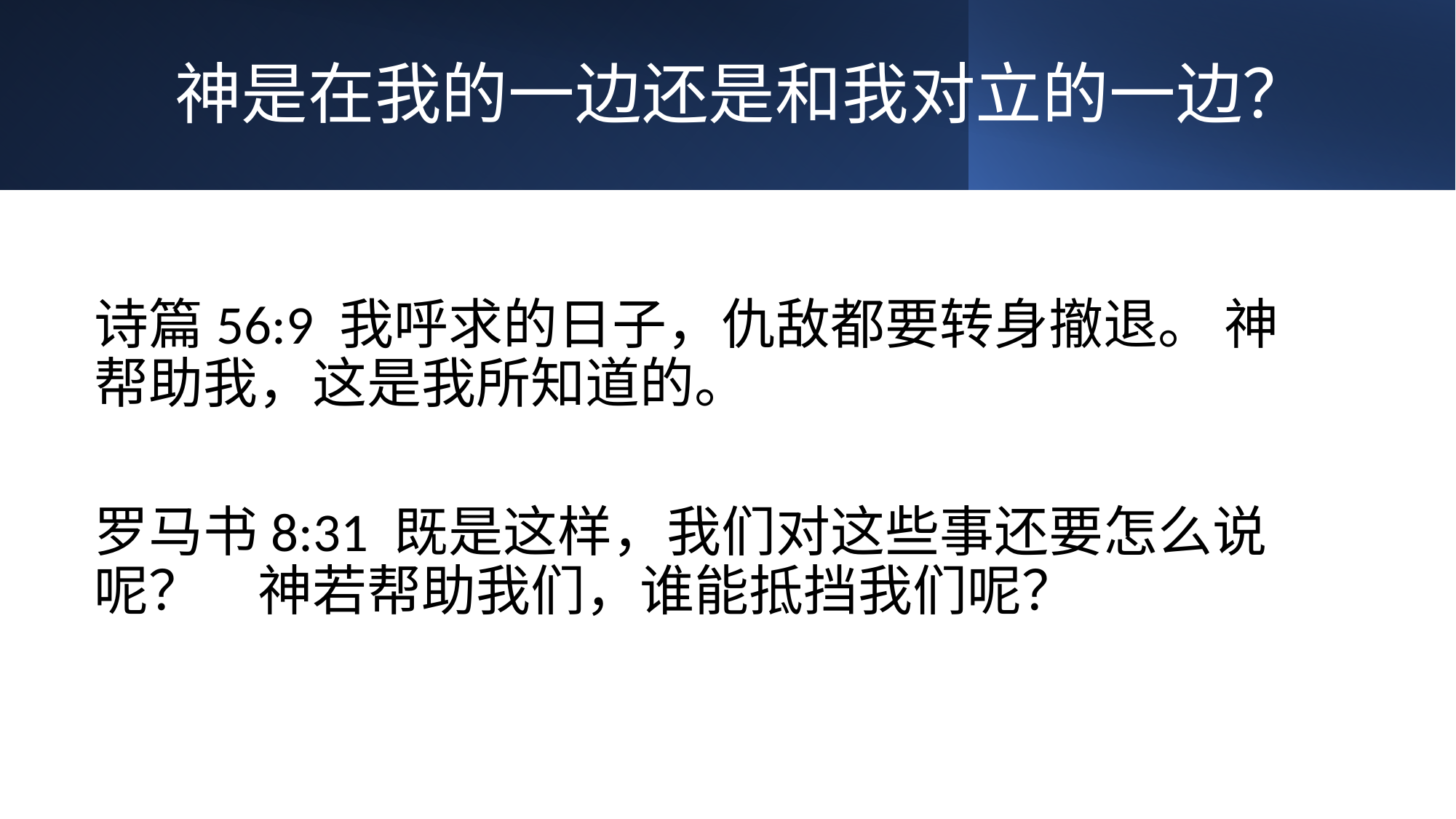

# 神是在我的一边还是和我对立的一边？
诗篇56:9 我呼求的日子，仇敌都要转身撤退。 神帮助我，这是我所知道的。

罗马书8:31 既是这样，我们对这些事还要怎么说呢？　神若帮助我们，谁能抵挡我们呢？